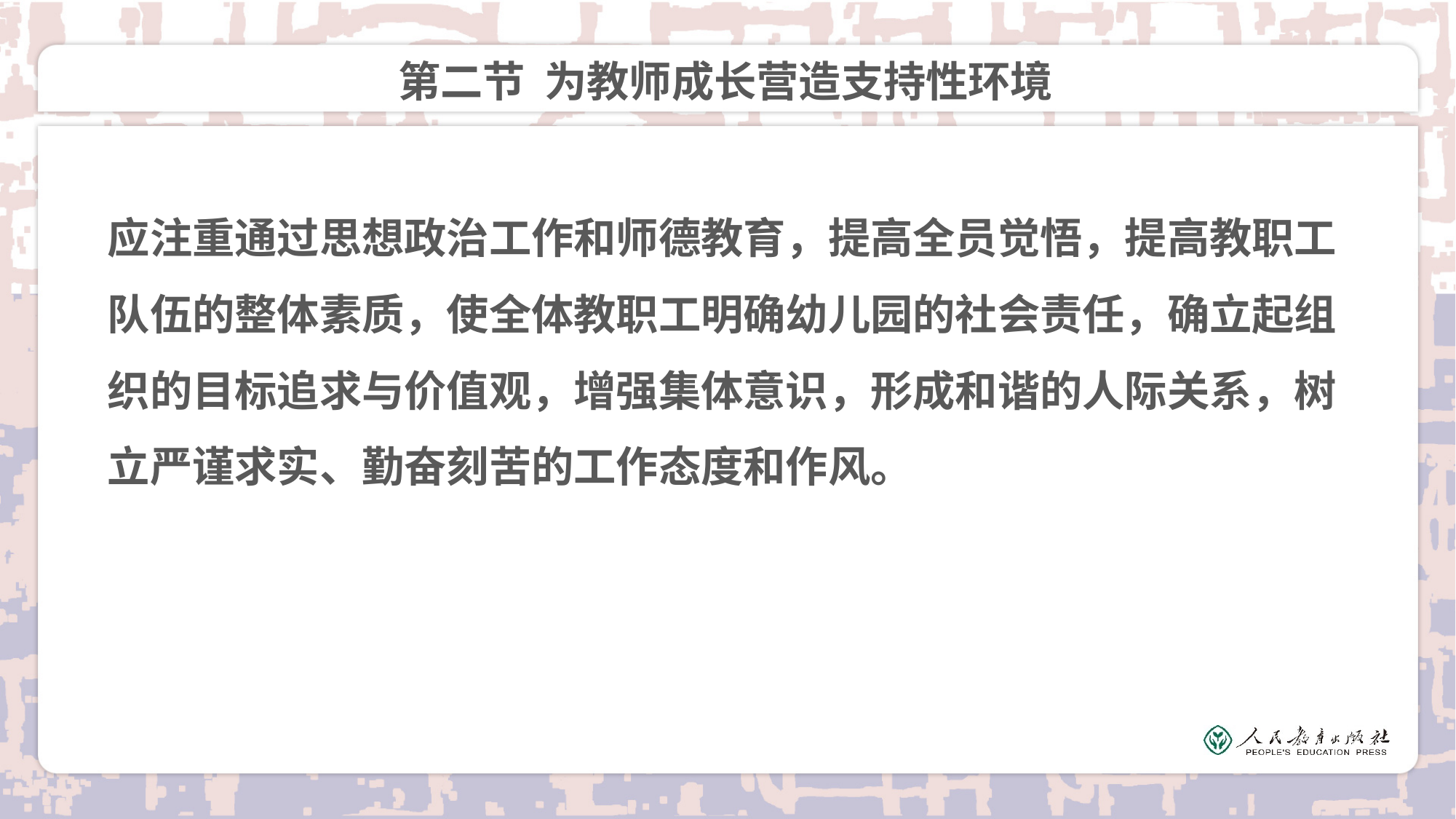

# 第二节  为教师成长营造支持性环境
应注重通过思想政治工作和师德教育，提高全员觉悟，提高教职工队伍的整体素质，使全体教职工明确幼儿园的社会责任，确立起组织的目标追求与价值观，增强集体意识，形成和谐的人际关系，树立严谨求实、勤奋刻苦的工作态度和作风。